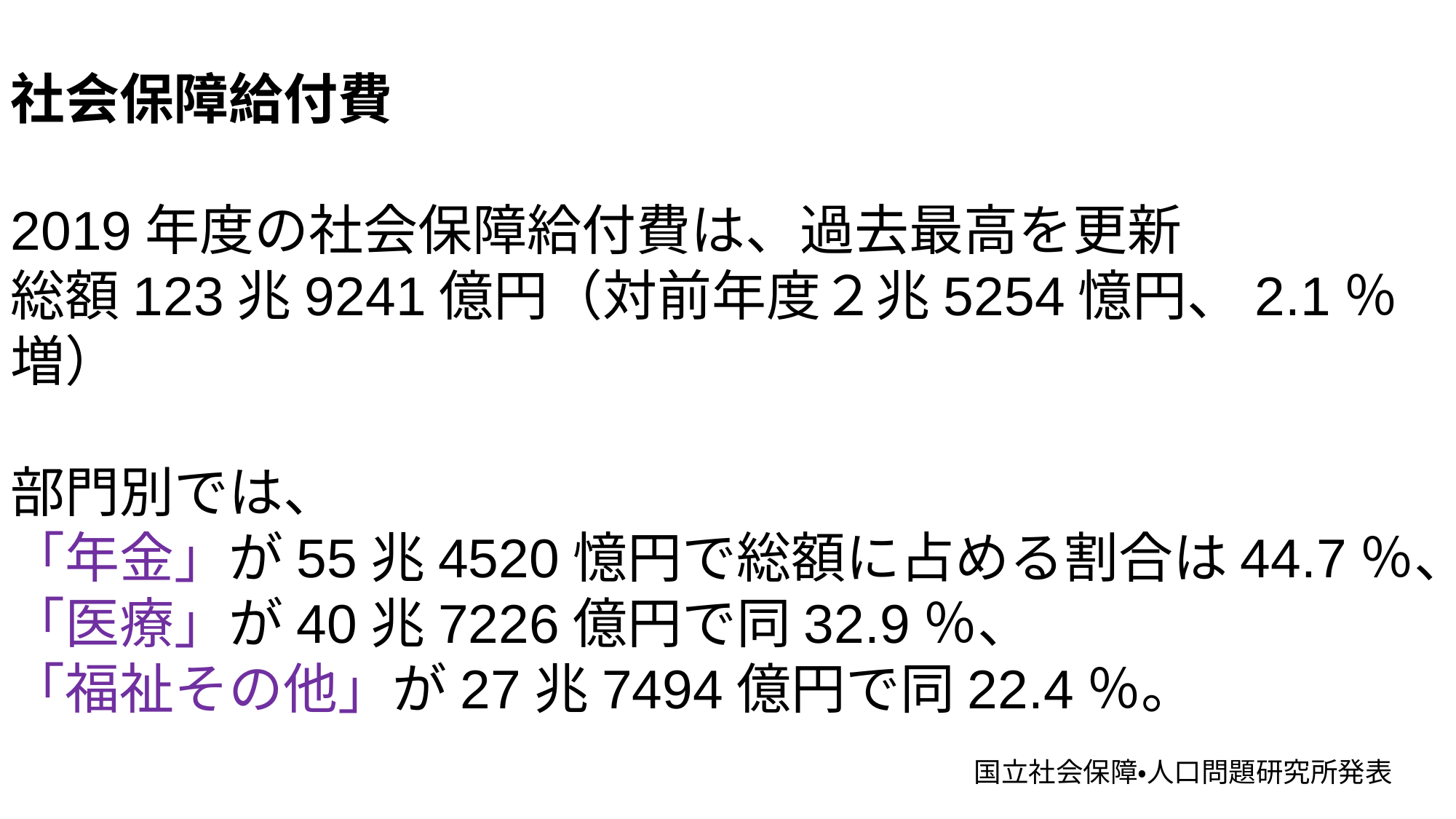

社会保障給付費

2019年度の社会保障給付費は、過去最高を更新
総額123兆9241億円（対前年度２兆5254憶円、2.1％増）

部門別では、
「年金」が55兆4520憶円で総額に占める割合は44.7％、
「医療」が40兆7226億円で同32.9％、
「福祉その他」が27兆7494億円で同22.4％。
国立社会保障・人口問題研究所発表